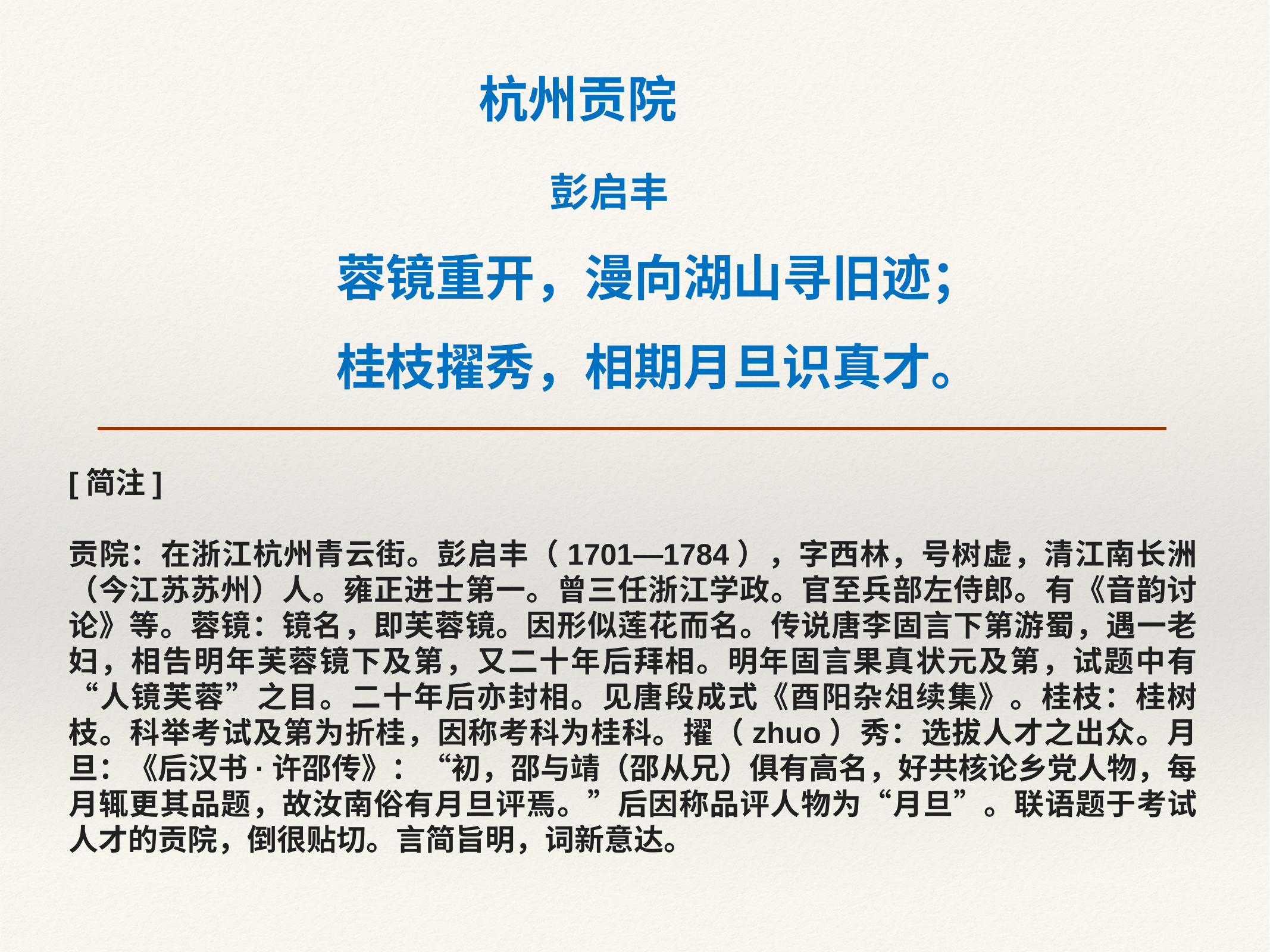

杭州贡院
彭启丰
蓉镜重开，漫向湖山寻旧迹；
桂枝擢秀，相期月旦识真才。

[简注]

贡院：在浙江杭州青云街。彭启丰（1701—1784），字西林，号树虚，清江南长洲（今江苏苏州）人。雍正进士第一。曾三任浙江学政。官至兵部左侍郎。有《音韵讨论》等。蓉镜：镜名，即芙蓉镜。因形似莲花而名。传说唐李固言下第游蜀，遇一老妇，相告明年芙蓉镜下及第，又二十年后拜相。明年固言果真状元及第，试题中有“人镜芙蓉”之目。二十年后亦封相。见唐段成式《酉阳杂俎续集》。桂枝：桂树枝。科举考试及第为折桂，因称考科为桂科。擢（zhuo）秀：选拔人才之出众。月旦：《后汉书·许邵传》：“初，邵与靖（邵从兄）俱有高名，好共核论乡党人物，每月辄更其品题，故汝南俗有月旦评焉。”后因称品评人物为“月旦”。联语题于考试人才的贡院，倒很贴切。言简旨明，词新意达。